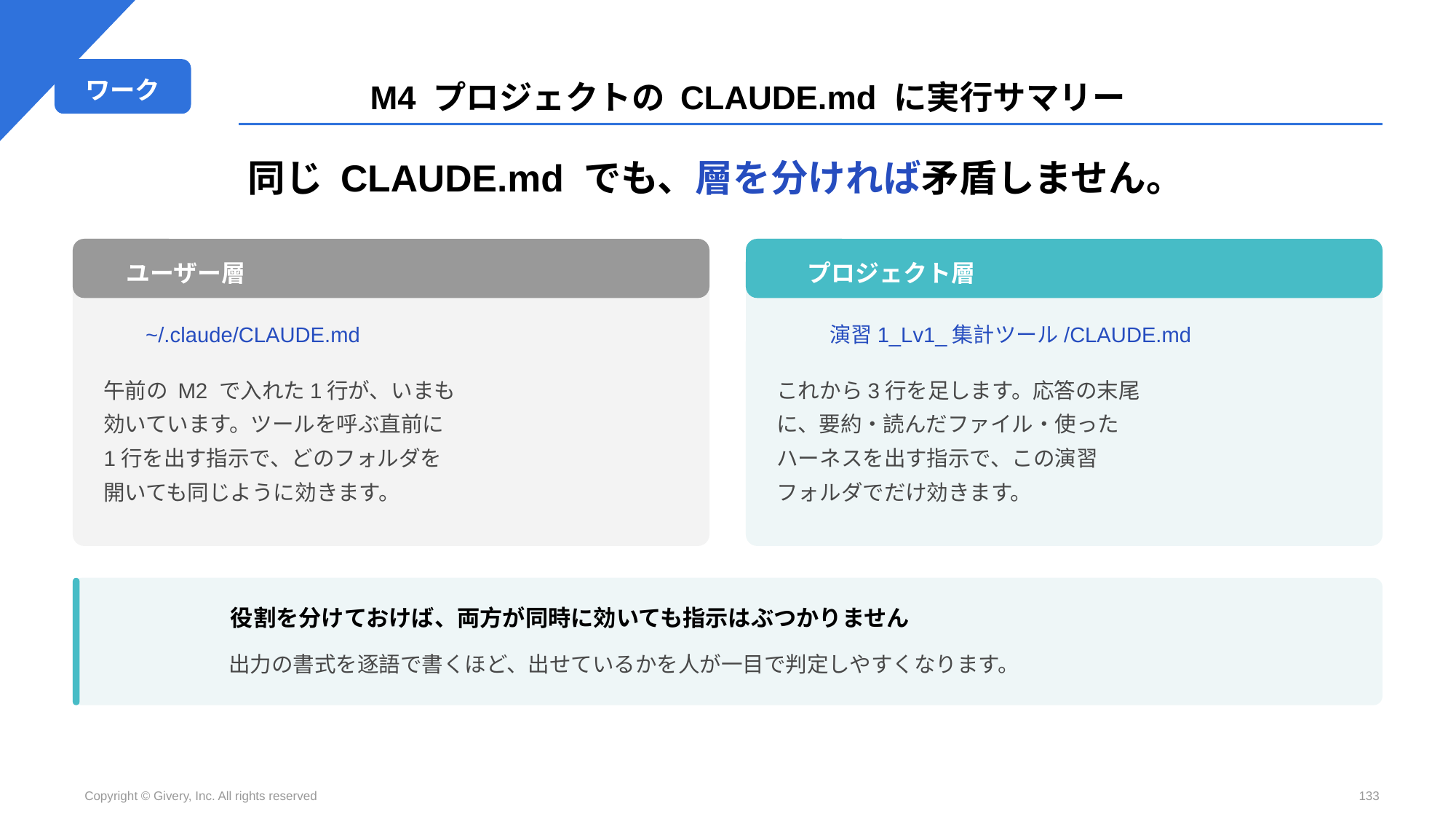

ワーク
M4 プロジェクトの CLAUDE.md に実行サマリー

同じ CLAUDE.md でも、層を分ければ矛盾しません。

ユーザー層
プロジェクト層
~/.claude/CLAUDE.md
演習1_Lv1_集計ツール/CLAUDE.md
午前の M2 で入れた1行が、いまも
効いています。ツールを呼ぶ直前に
1行を出す指示で、どのフォルダを
開いても同じように効きます。
これから3行を足します。応答の末尾
に、要約・読んだファイル・使った
ハーネスを出す指示で、この演習
フォルダでだけ効きます。

役割を分けておけば、両方が同時に効いても指示はぶつかりません
出力の書式を逐語で書くほど、出せているかを人が一目で判定しやすくなります。
Copyright © Givery, Inc. All rights reserved
133